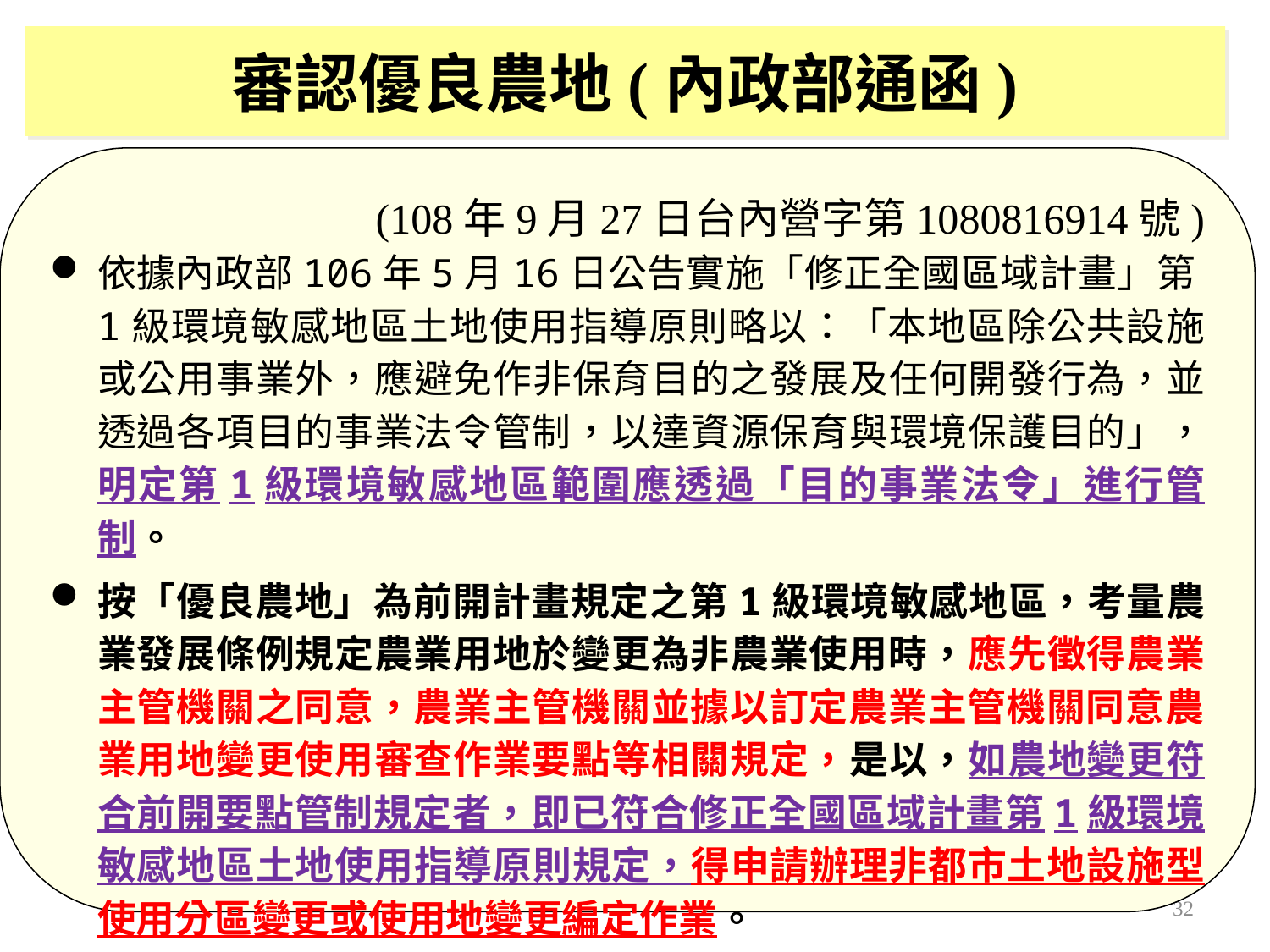

審認優良農地(內政部通函)
(108年9月27日台內營字第1080816914號)
依據內政部106年5月16日公告實施「修正全國區域計畫」第1級環境敏感地區土地使用指導原則略以：「本地區除公共設施或公用事業外，應避免作非保育目的之發展及任何開發行為，並透過各項目的事業法令管制，以達資源保育與環境保護目的」，明定第1級環境敏感地區範圍應透過「目的事業法令」進行管制。
按「優良農地」為前開計畫規定之第1級環境敏感地區，考量農業發展條例規定農業用地於變更為非農業使用時，應先徵得農業主管機關之同意，農業主管機關並據以訂定農業主管機關同意農業用地變更使用審查作業要點等相關規定，是以，如農地變更符合前開要點管制規定者，即已符合修正全國區域計畫第1級環境敏感地區土地使用指導原則規定，得申請辦理非都市土地設施型使用分區變更或使用地變更編定作業。
32